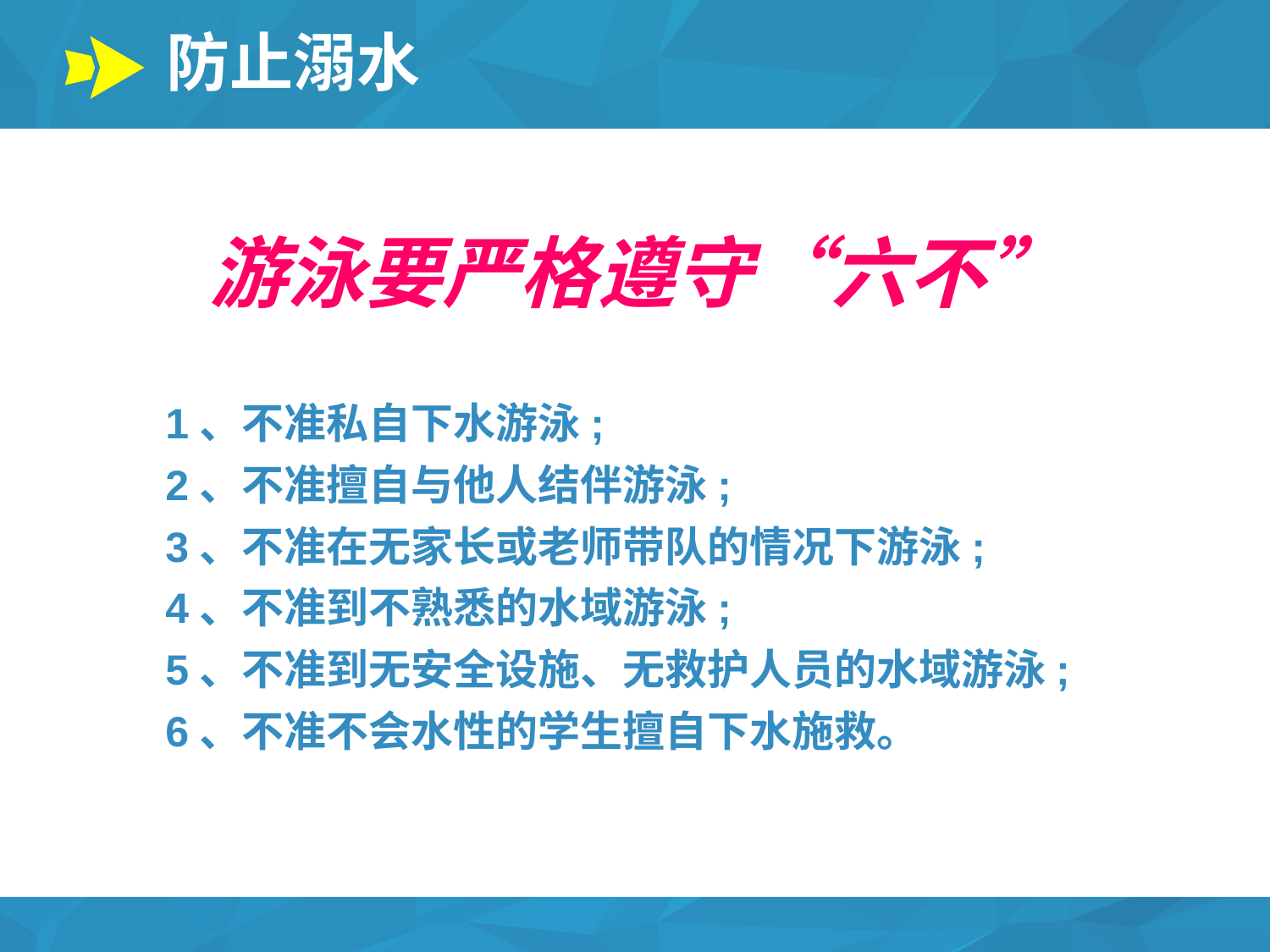

防止溺水
游泳要严格遵守“六不”
1、不准私自下水游泳;
2、不准擅自与他人结伴游泳;
3、不准在无家长或老师带队的情况下游泳;
4、不准到不熟悉的水域游泳;
5、不准到无安全设施、无救护人员的水域游泳;
6、不准不会水性的学生擅自下水施救。